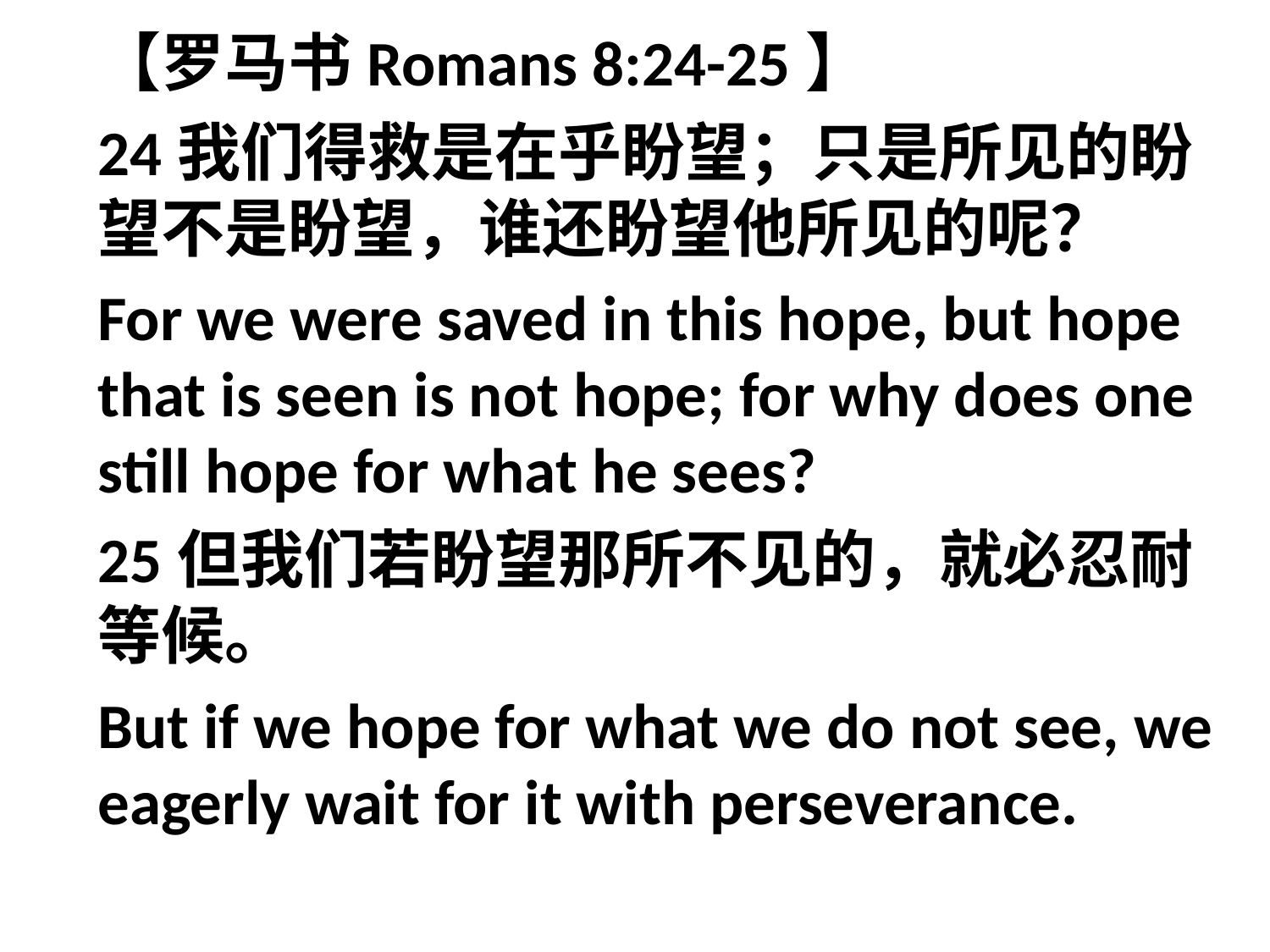

【罗马书Romans 8:24-25】
24我们得救是在乎盼望；只是所见的盼望不是盼望，谁还盼望他所见的呢？
For we were saved in this hope, but hope that is seen is not hope; for why does one still hope for what he sees?
25但我们若盼望那所不见的，就必忍耐等候。
But if we hope for what we do not see, we eagerly wait for it with perseverance.